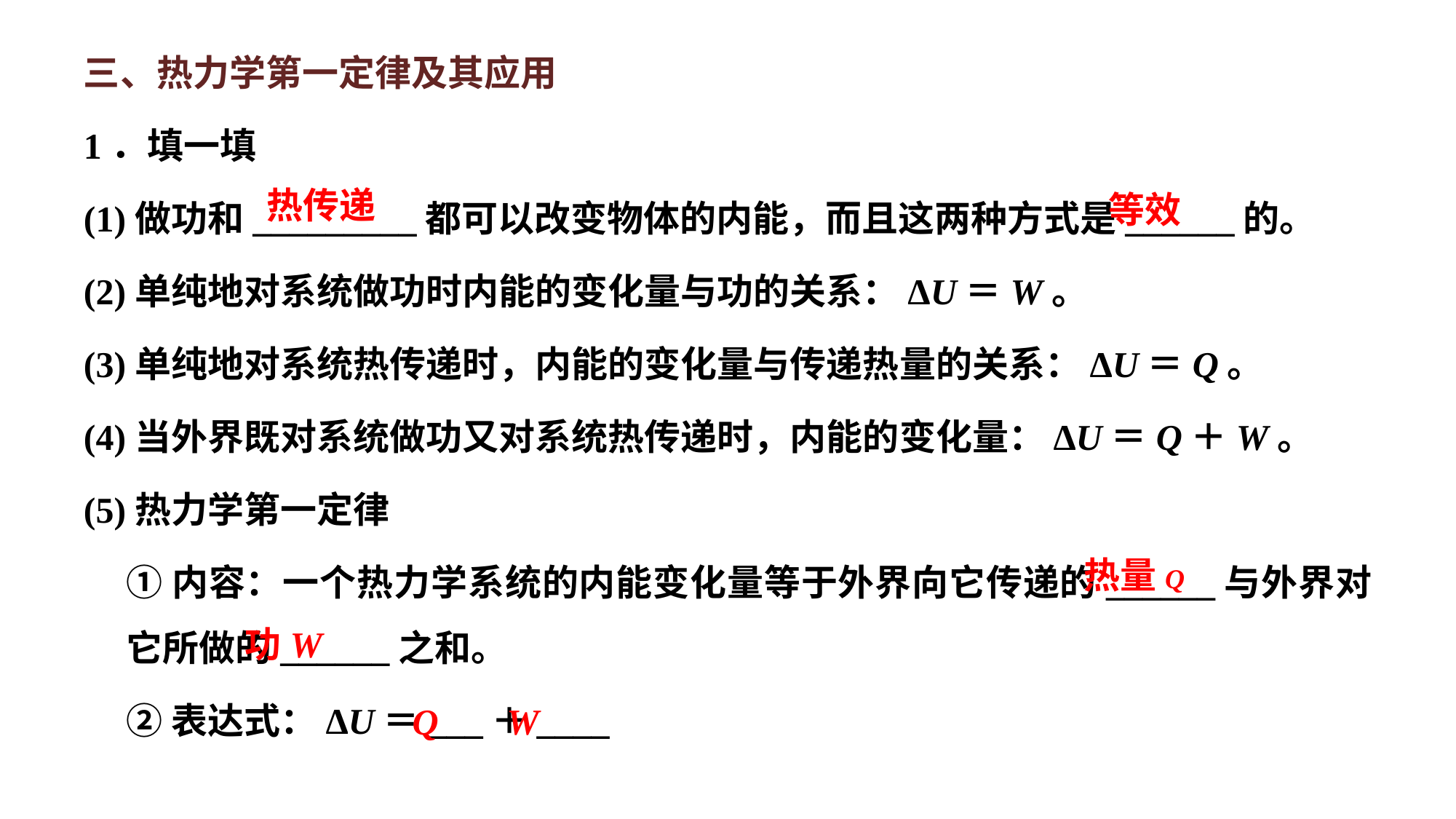

三、热力学第一定律及其应用
1．填一填
(1)做功和_________都可以改变物体的内能，而且这两种方式是______的。
(2)单纯地对系统做功时内能的变化量与功的关系：ΔU＝W。
(3)单纯地对系统热传递时，内能的变化量与传递热量的关系：ΔU＝Q。
(4)当外界既对系统做功又对系统热传递时，内能的变化量：ΔU＝Q＋W。
(5)热力学第一定律
①内容：一个热力学系统的内能变化量等于外界向它传递的______与外界对它所做的______之和。
②表达式：ΔU＝___＋____

热传递
等效
热量Q
功W
W
Q